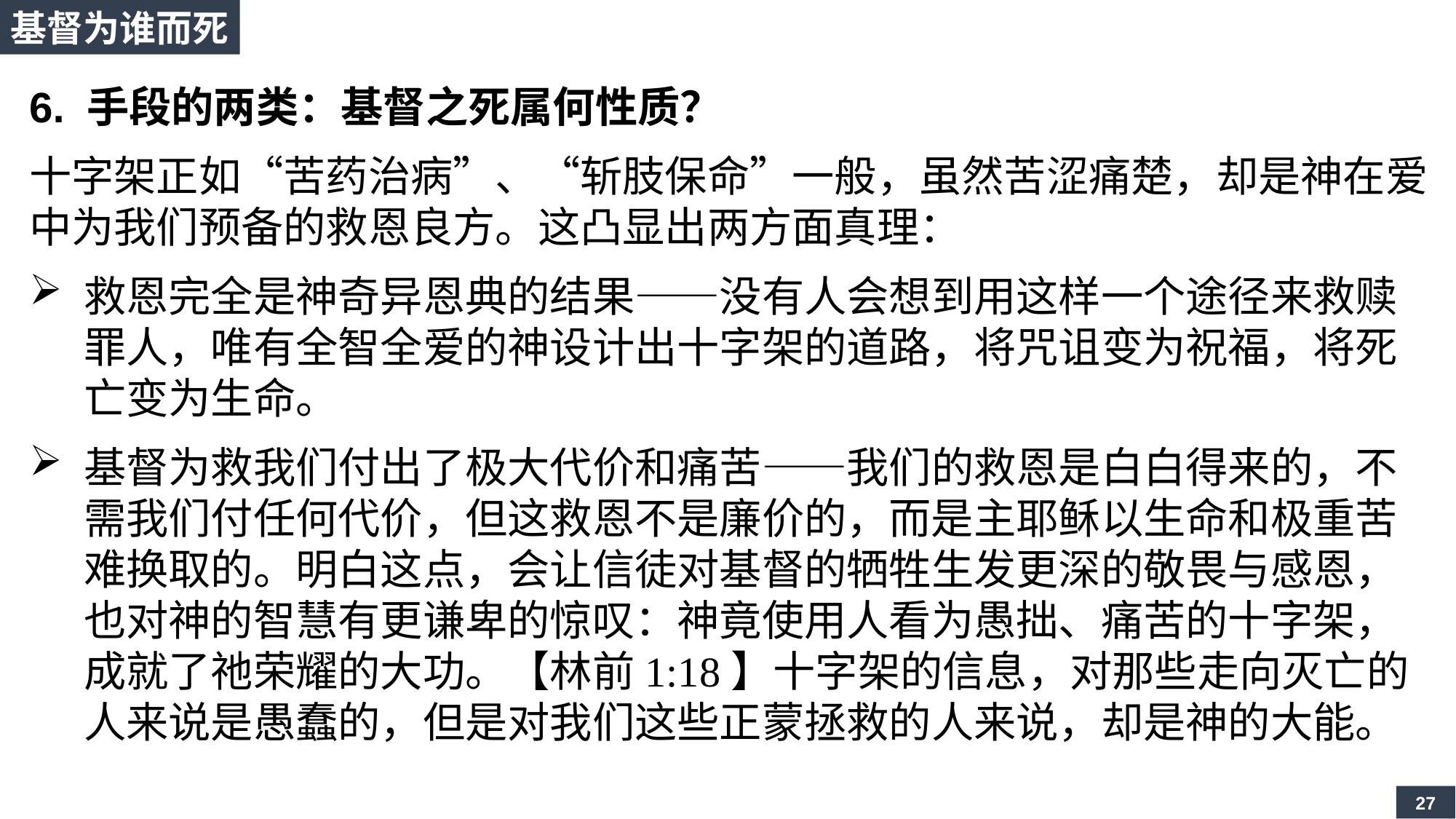

基督为谁而死
6. 手段的两类：基督之死属何性质？
十字架正如“苦药治病”、“斩肢保命”一般，虽然苦涩痛楚，却是神在爱中为我们预备的救恩良方。这凸显出两方面真理：
救恩完全是神奇异恩典的结果——没有人会想到用这样一个途径来救赎罪人，唯有全智全爱的神设计出十字架的道路，将咒诅变为祝福，将死亡变为生命。
基督为救我们付出了极大代价和痛苦——我们的救恩是白白得来的，不需我们付任何代价，但这救恩不是廉价的，而是主耶稣以生命和极重苦难换取的。明白这点，会让信徒对基督的牺牲生发更深的敬畏与感恩，也对神的智慧有更谦卑的惊叹：神竟使用人看为愚拙、痛苦的十字架，成就了祂荣耀的大功。【林前1:18】十字架的信息，对那些走向灭亡的人来说是愚蠢的，但是对我们这些正蒙拯救的人来说，却是神的大能。
27